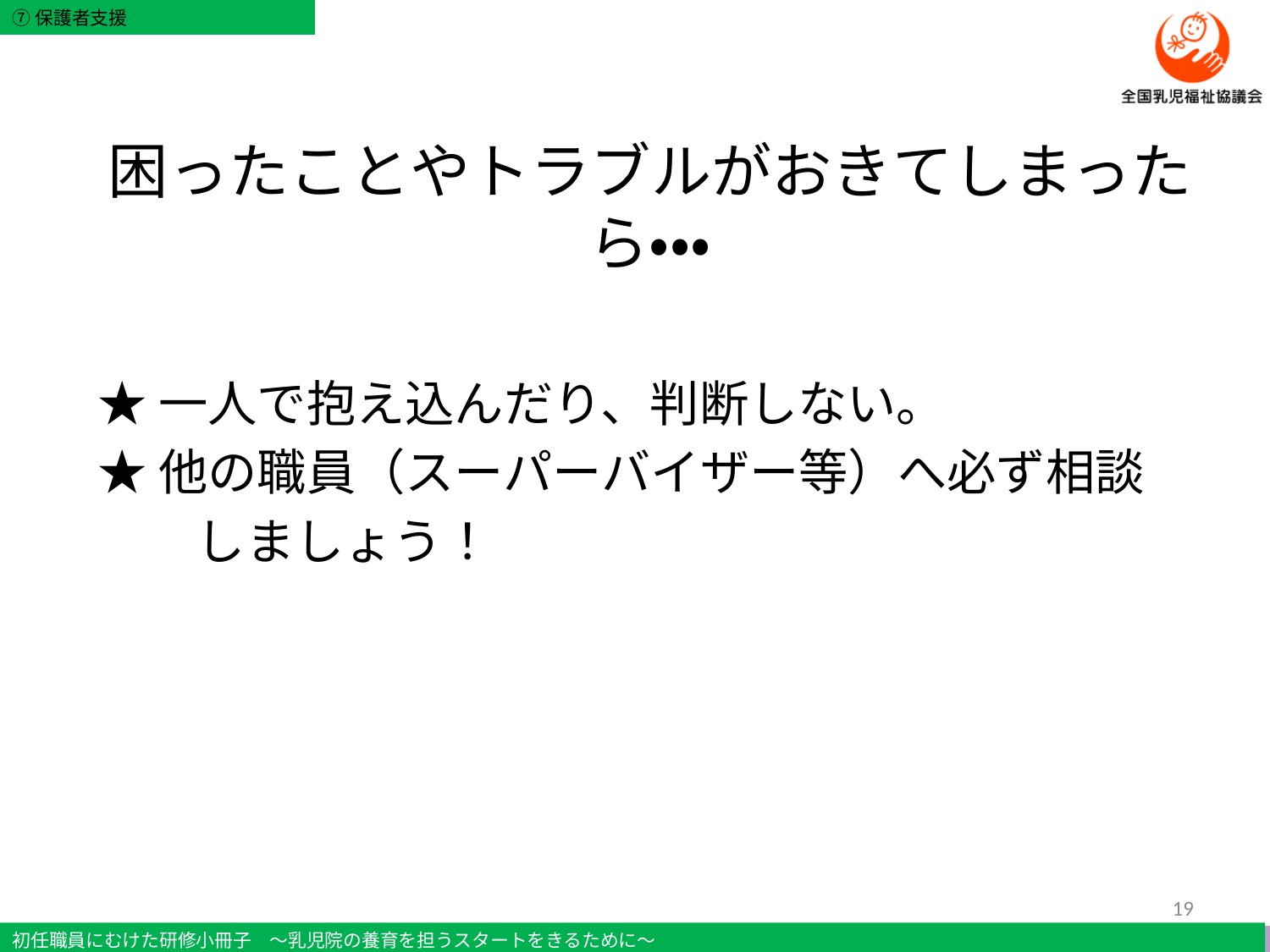

# 困ったことやトラブルがおきてしまったら・・・
★一人で抱え込んだり、判断しない。
★他の職員（スーパーバイザー等）へ必ず相談
　　しましょう！

19